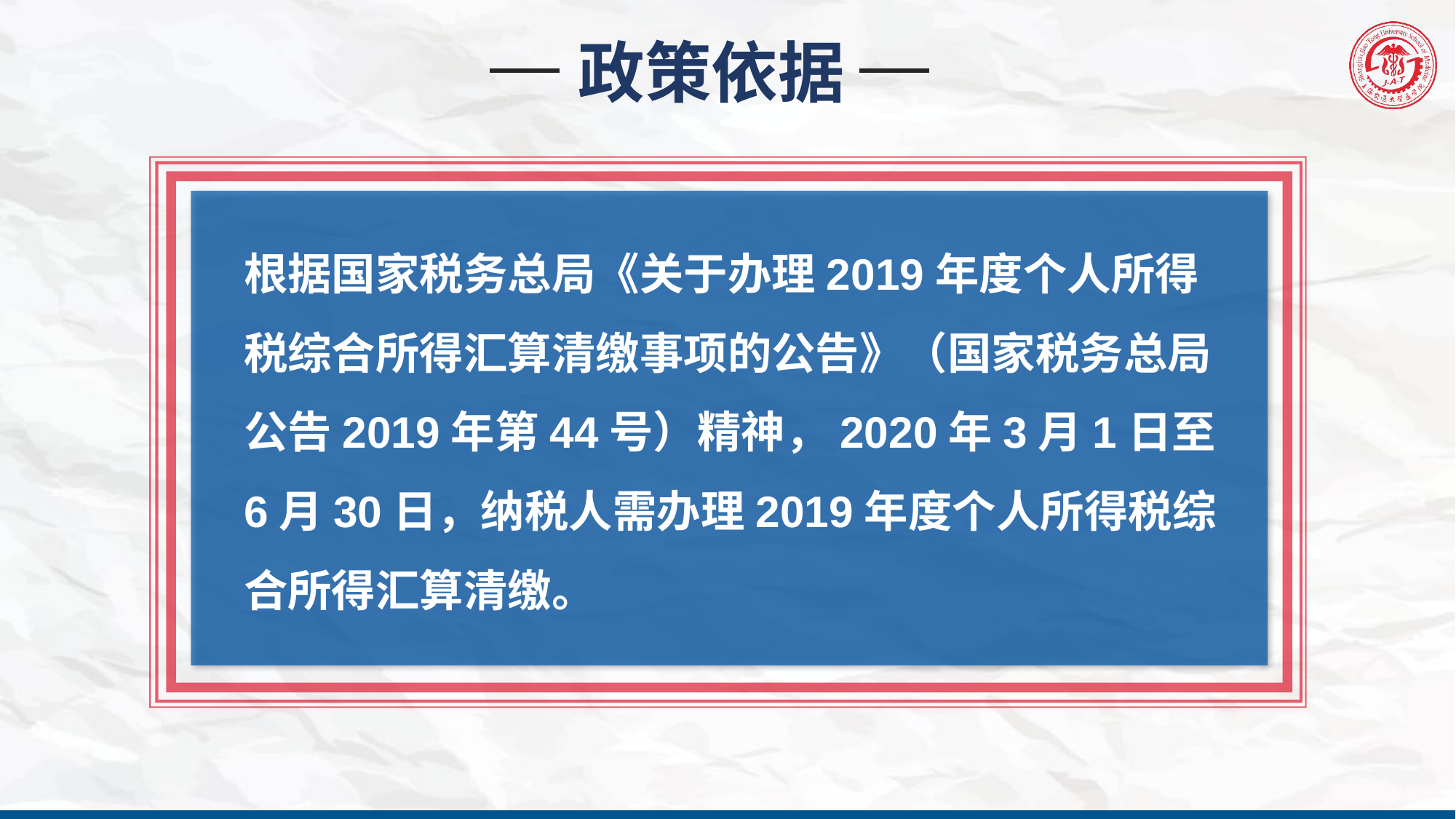

政策依据

根据国家税务总局《关于办理2019年度个人所得税综合所得汇算清缴事项的公告》（国家税务总局公告2019年第44号）精神，2020年3月1日至6月30日，纳税人需办理2019年度个人所得税综合所得汇算清缴。